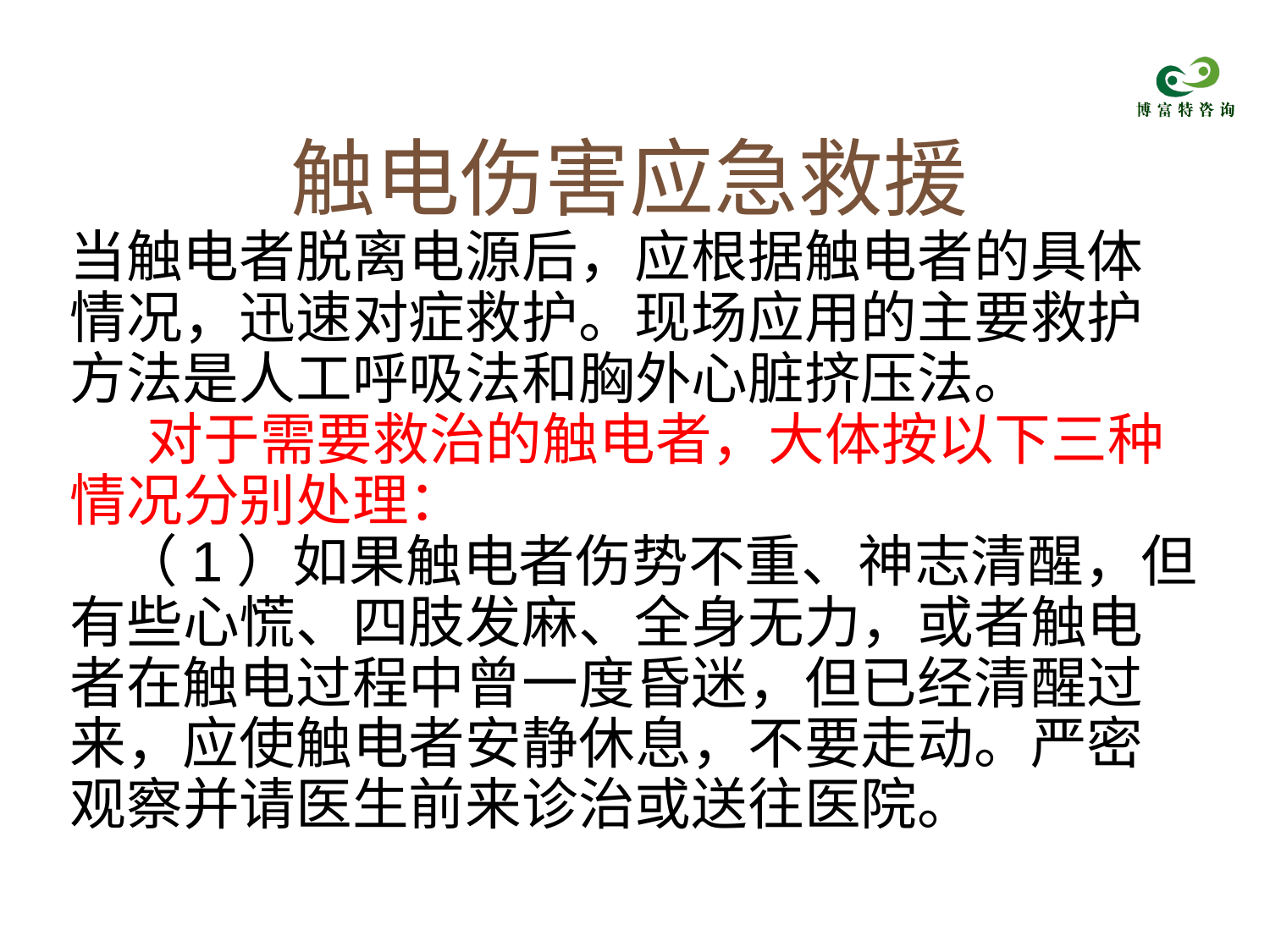

当触电者脱离电源后，应根据触电者的具体情况，迅速对症救护。现场应用的主要救护方法是人工呼吸法和胸外心脏挤压法。
     对于需要救治的触电者，大体按以下三种情况分别处理：
   （1）如果触电者伤势不重、神志清醒，但有些心慌、四肢发麻、全身无力，或者触电者在触电过程中曾一度昏迷，但已经清醒过来，应使触电者安静休息，不要走动。严密观察并请医生前来诊治或送往医院。

触电伤害应急救援